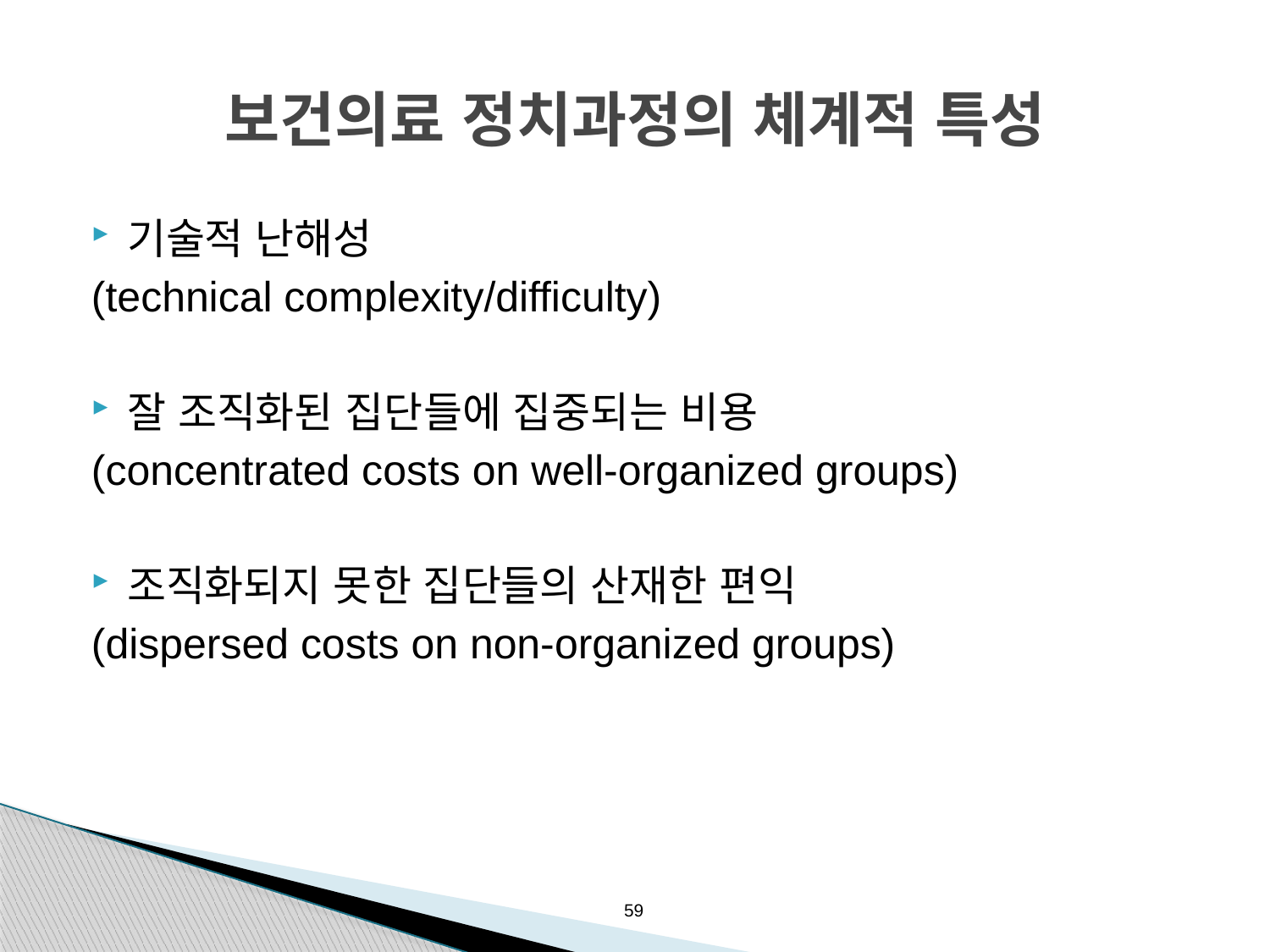

기술적 난해성
(technical complexity/difficulty)

잘 조직화된 집단들에 집중되는 비용
(concentrated costs on well-organized groups)

조직화되지 못한 집단들의 산재한 편익
(dispersed costs on non-organized groups)
보건의료 정치과정의 체계적 특성
59